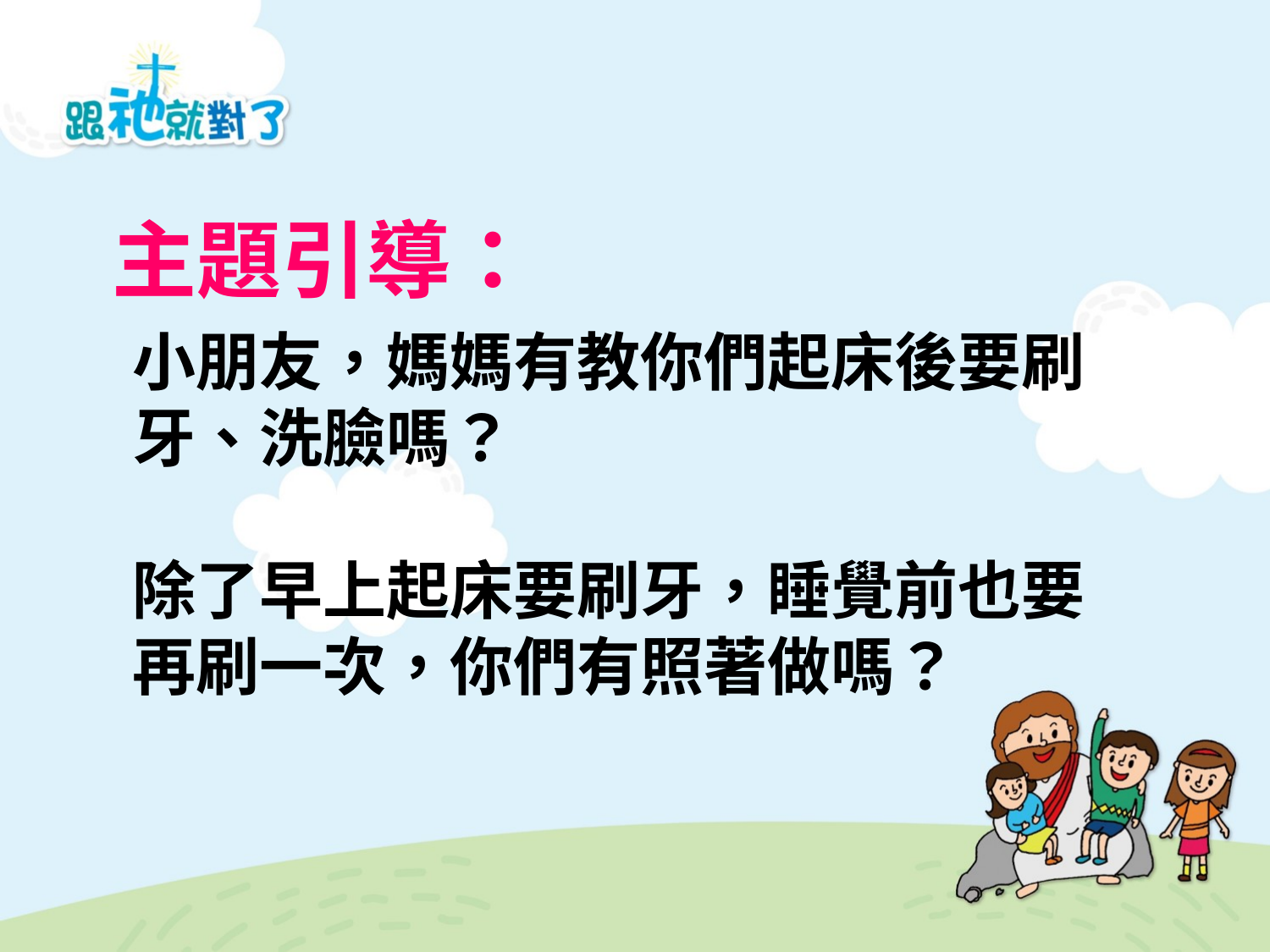

主題引導：
小朋友，媽媽有教你們起床後要刷牙、洗臉嗎？

除了早上起床要刷牙，睡覺前也要再刷一次，你們有照著做嗎？